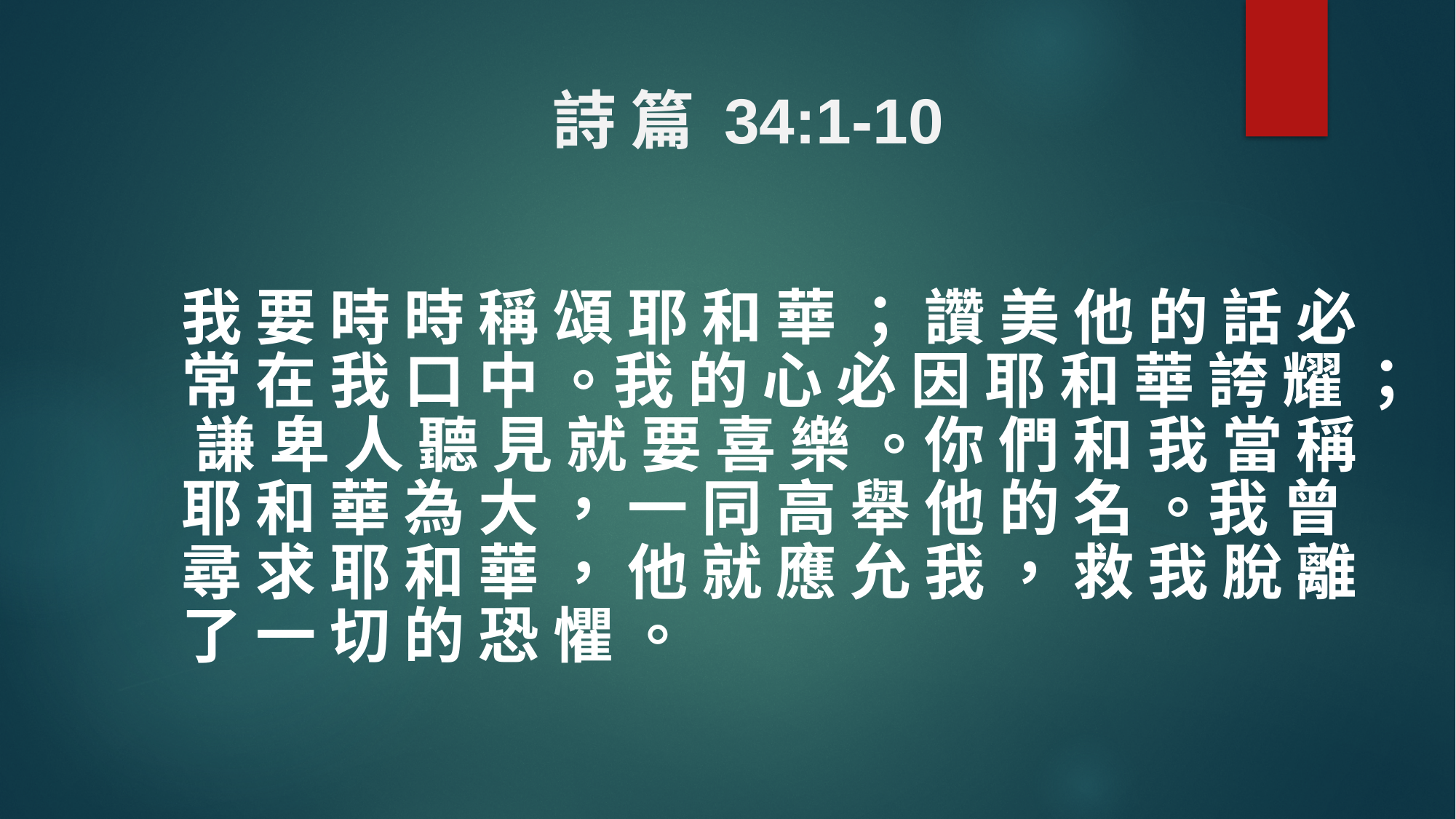

# 詩 篇 34:1-10
我 要 時 時 稱 頌 耶 和 華 ； 讚 美 他 的 話 必 常 在 我 口 中 。我 的 心 必 因 耶 和 華 誇 耀 ； 謙 卑 人 聽 見 就 要 喜 樂 。你 們 和 我 當 稱 耶 和 華 為 大 ， 一 同 高 舉 他 的 名 。我 曾 尋 求 耶 和 華 ， 他 就 應 允 我 ， 救 我 脫 離 了 一 切 的 恐 懼 。